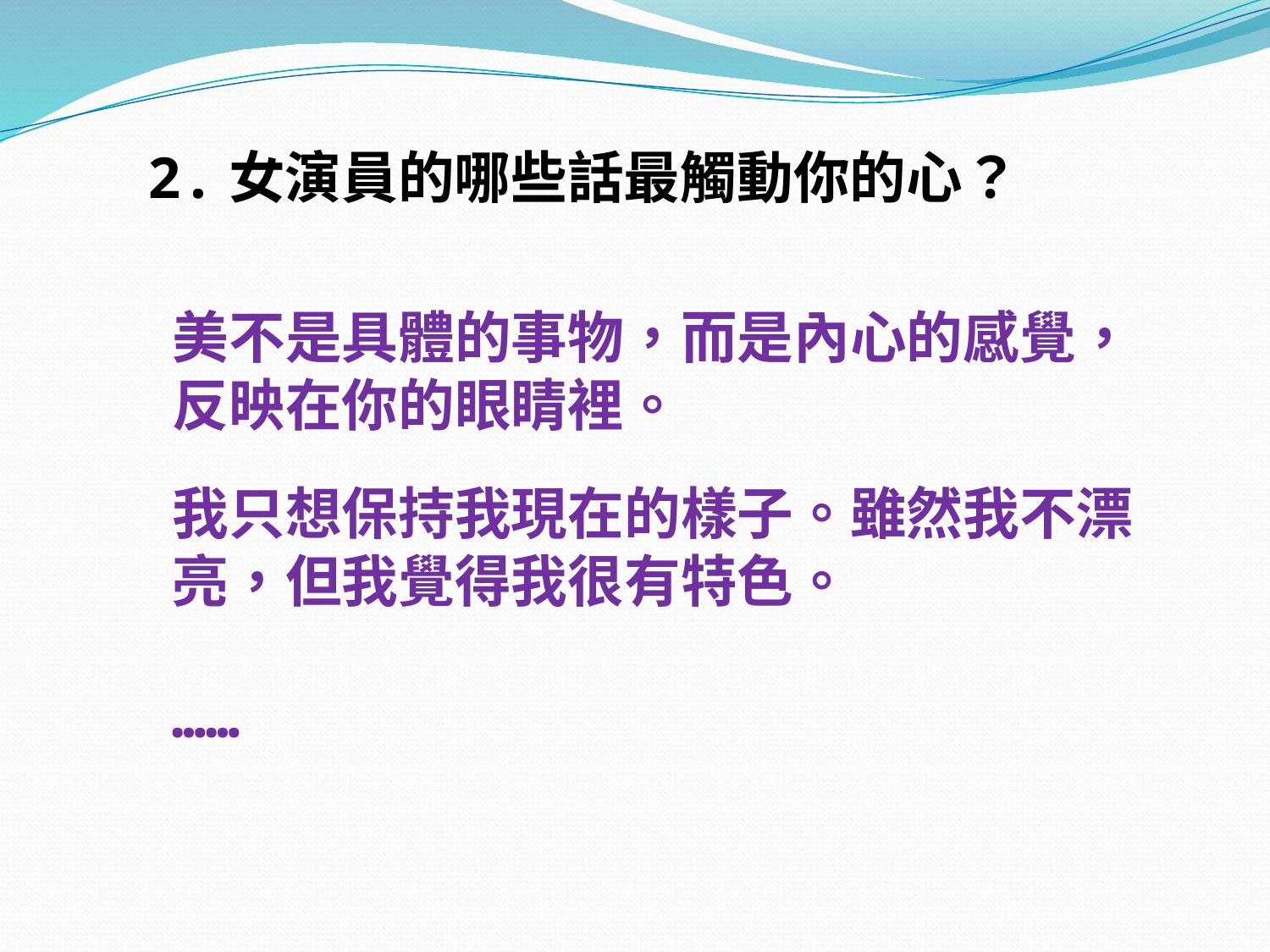

2.女演員的哪些話最觸動你的心？
美不是具體的事物，而是內心的感覺，反映在你的眼睛裡。

我只想保持我現在的樣子。雖然我不漂亮，但我覺得我很有特色。

……